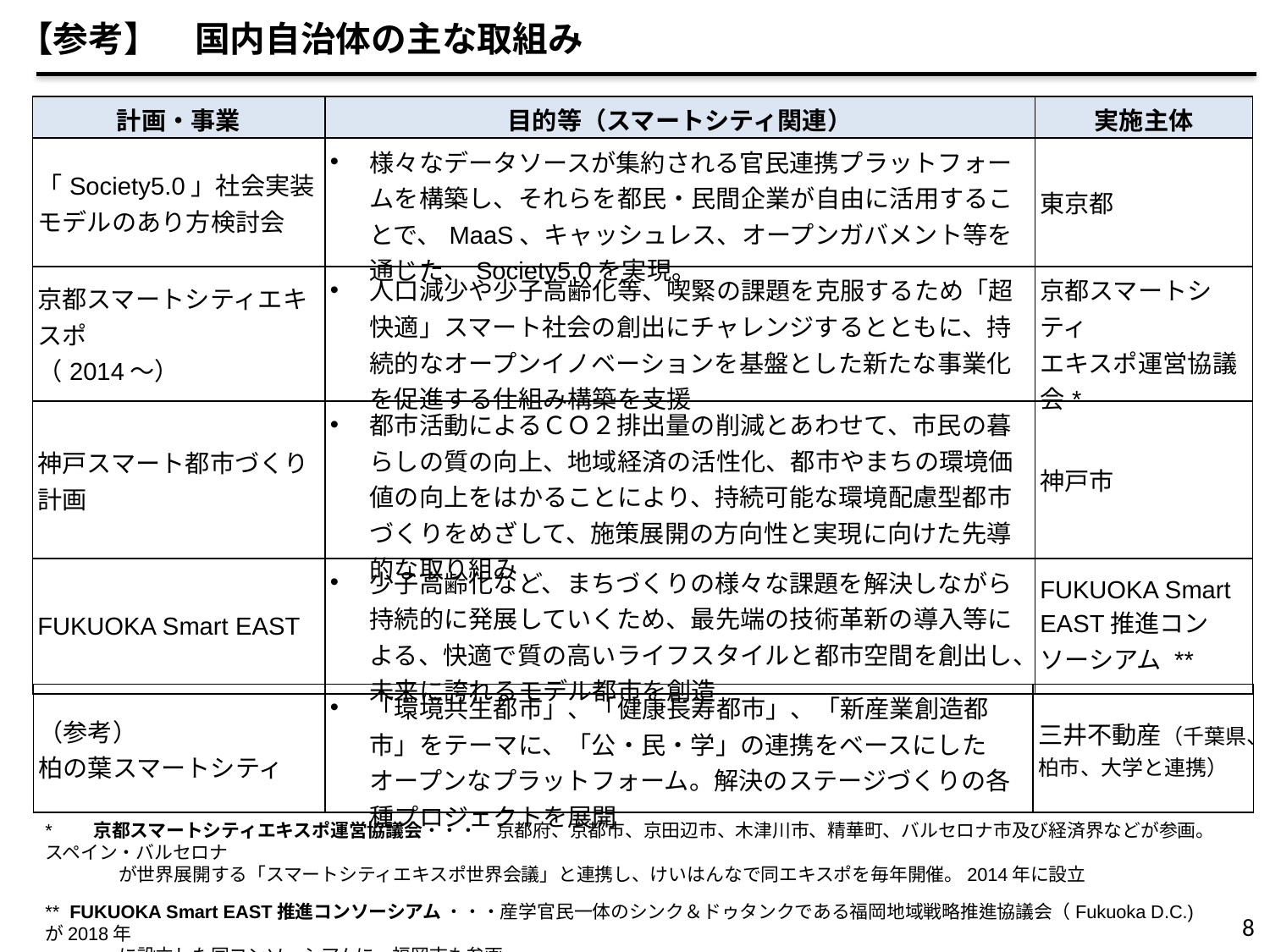

【参考】　国内自治体の主な取組み
| 計画・事業 | 目的等（スマートシティ関連） | 実施主体 |
| --- | --- | --- |
| 「Society5.0」社会実装 モデルのあり方検討会 | 様々なデータソースが集約される官民連携プラットフォームを構築し、それらを都民・民間企業が自由に活用することで、MaaS、キャッシュレス、オープンガバメント等を通じた、Society5.0を実現。 | 東京都 |
| 京都スマートシティエキスポ （2014～） | 人口減少や少子高齢化等、喫緊の課題を克服するため「超快適」スマート社会の創出にチャレンジするとともに、持続的なオープンイノベーションを基盤とした新たな事業化を促進する仕組み構築を支援 | 京都スマートシティ エキスポ運営協議会\* |
| 神戸スマート都市づくり計画 | 都市活動によるＣＯ２排出量の削減とあわせて、市民の暮らしの質の向上、地域経済の活性化、都市やまちの環境価値の向上をはかることにより、持続可能な環境配慮型都市づくりをめざして、施策展開の方向性と実現に向けた先導的な取り組み | 神戸市 |
| FUKUOKA Smart EAST | 少子高齢化など、まちづくりの様々な課題を解決しながら持続的に発展していくため、最先端の技術革新の導入等による、快適で質の高いライフスタイルと都市空間を創出し、未来に誇れるモデル都市を創造 | FUKUOKA Smart EAST推進コンソーシアム \*\* |
| （参考） 柏の葉スマートシティ | 「環境共生都市」、「健康長寿都市」、「新産業創造都市」をテーマに、「公・民・学」の連携をベースにしたオープンなプラットフォーム。解決のステージづくりの各種プロジェクトを展開 | 三井不動産（千葉県、柏市、大学と連携） |
| --- | --- | --- |
*　　京都スマートシティエキスポ運営協議会・・・　京都府、京都市、京田辺市、木津川市、精華町、バルセロナ市及び経済界などが参画。スペイン・バルセロナ
　　　　が世界展開する「スマートシティエキスポ世界会議」と連携し、けいはんなで同エキスポを毎年開催。2014年に設立

**  FUKUOKA Smart EAST推進コンソーシアム ・・・産学官民一体のシンク＆ドゥタンクである福岡地域戦略推進協議会（Fukuoka D.C.)が2018年
　　　　に設立した同コンソーシアムに、福岡市も参画。
8